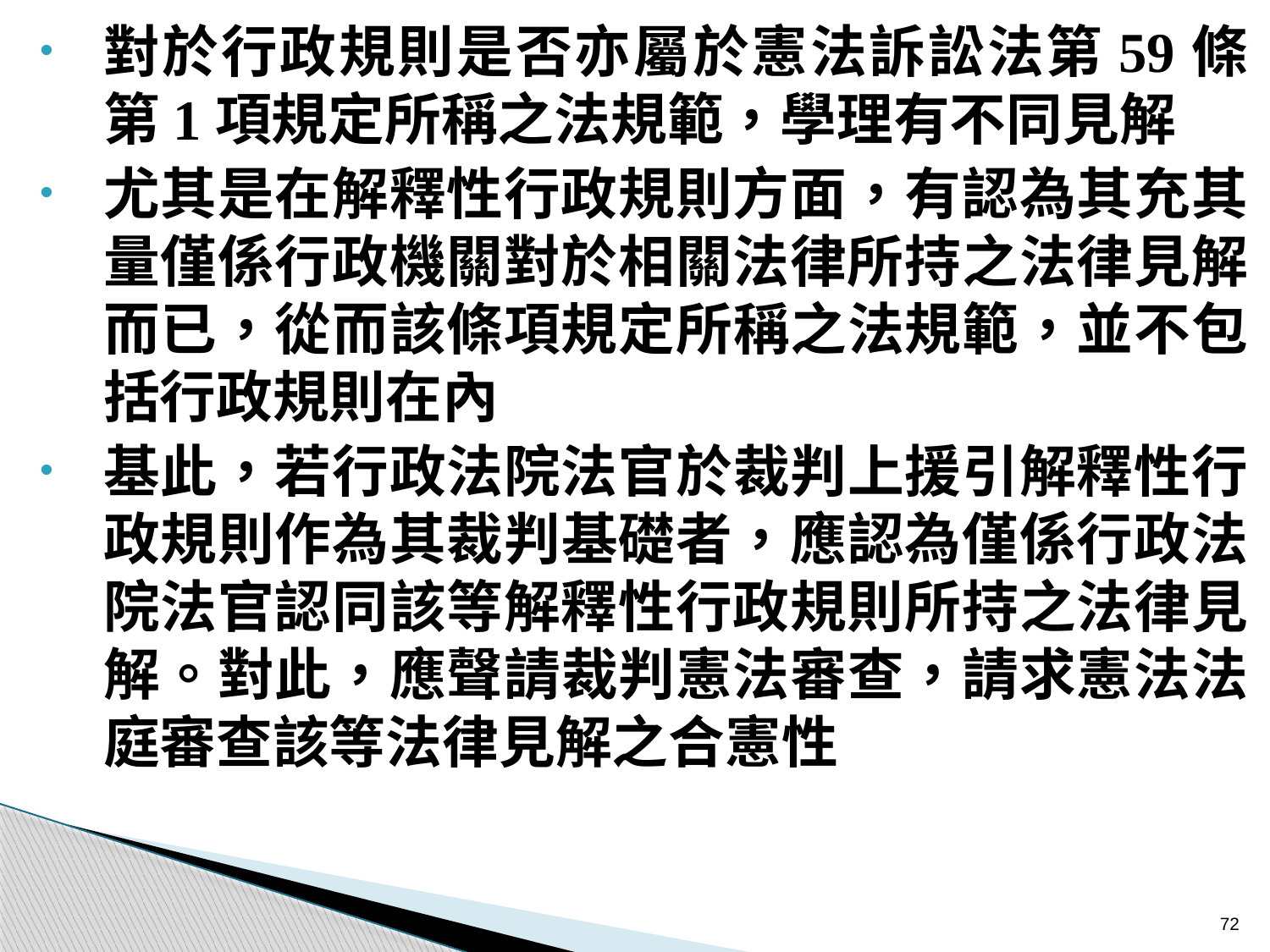

對於行政規則是否亦屬於憲法訴訟法第59條第1項規定所稱之法規範，學理有不同見解
尤其是在解釋性行政規則方面，有認為其充其量僅係行政機關對於相關法律所持之法律見解而已，從而該條項規定所稱之法規範，並不包括行政規則在內
基此，若行政法院法官於裁判上援引解釋性行政規則作為其裁判基礎者，應認為僅係行政法院法官認同該等解釋性行政規則所持之法律見解。對此，應聲請裁判憲法審查，請求憲法法庭審查該等法律見解之合憲性
72